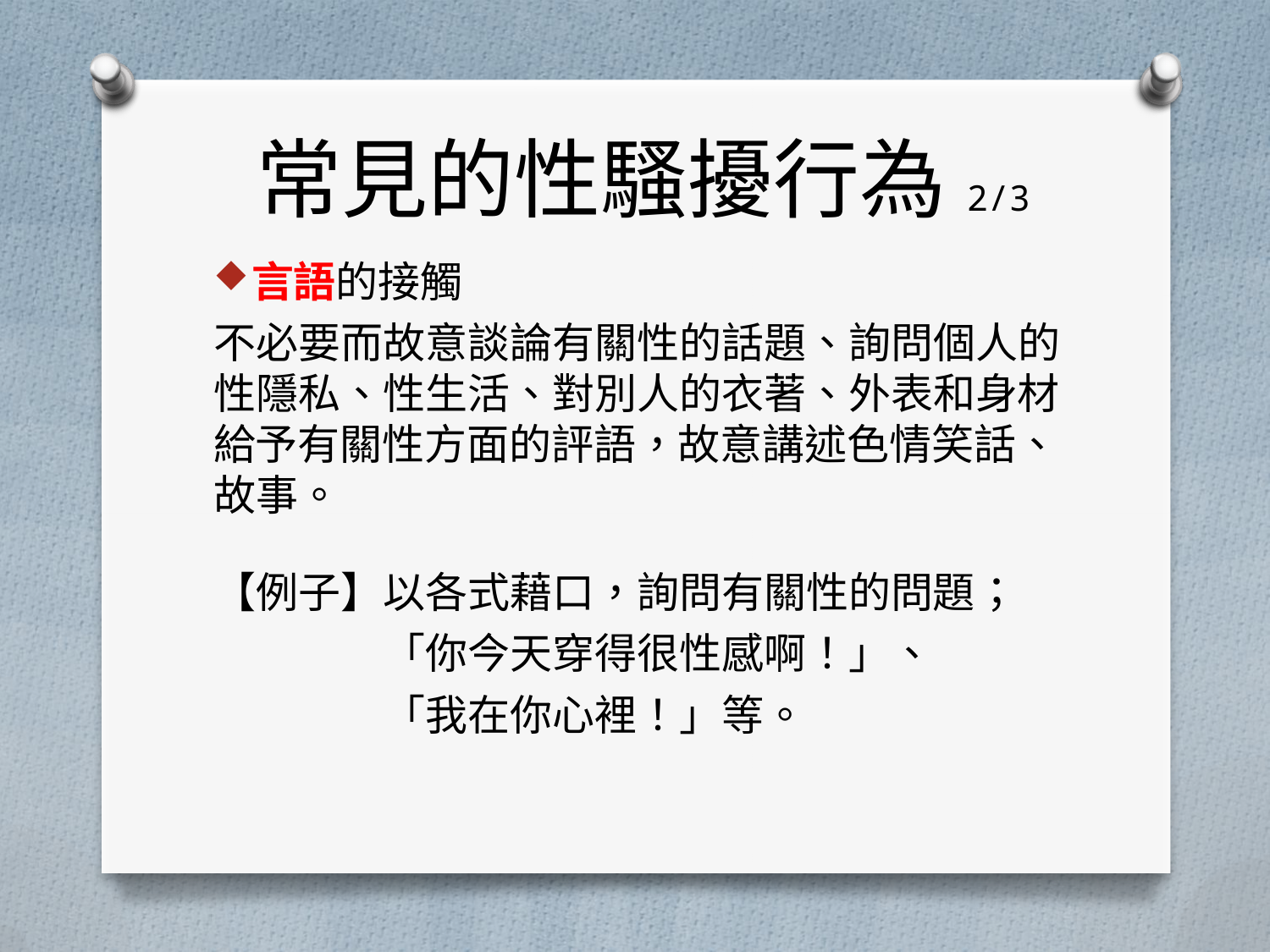

# 常見的性騷擾行為2/3
言語的接觸
不必要而故意談論有關性的話題、詢問個人的性隱私、性生活、對別人的衣著、外表和身材給予有關性方面的評語，故意講述色情笑話、故事。

【例子】以各式藉口，詢問有關性的問題；
「你今天穿得很性感啊！」、
「我在你心裡！」等。